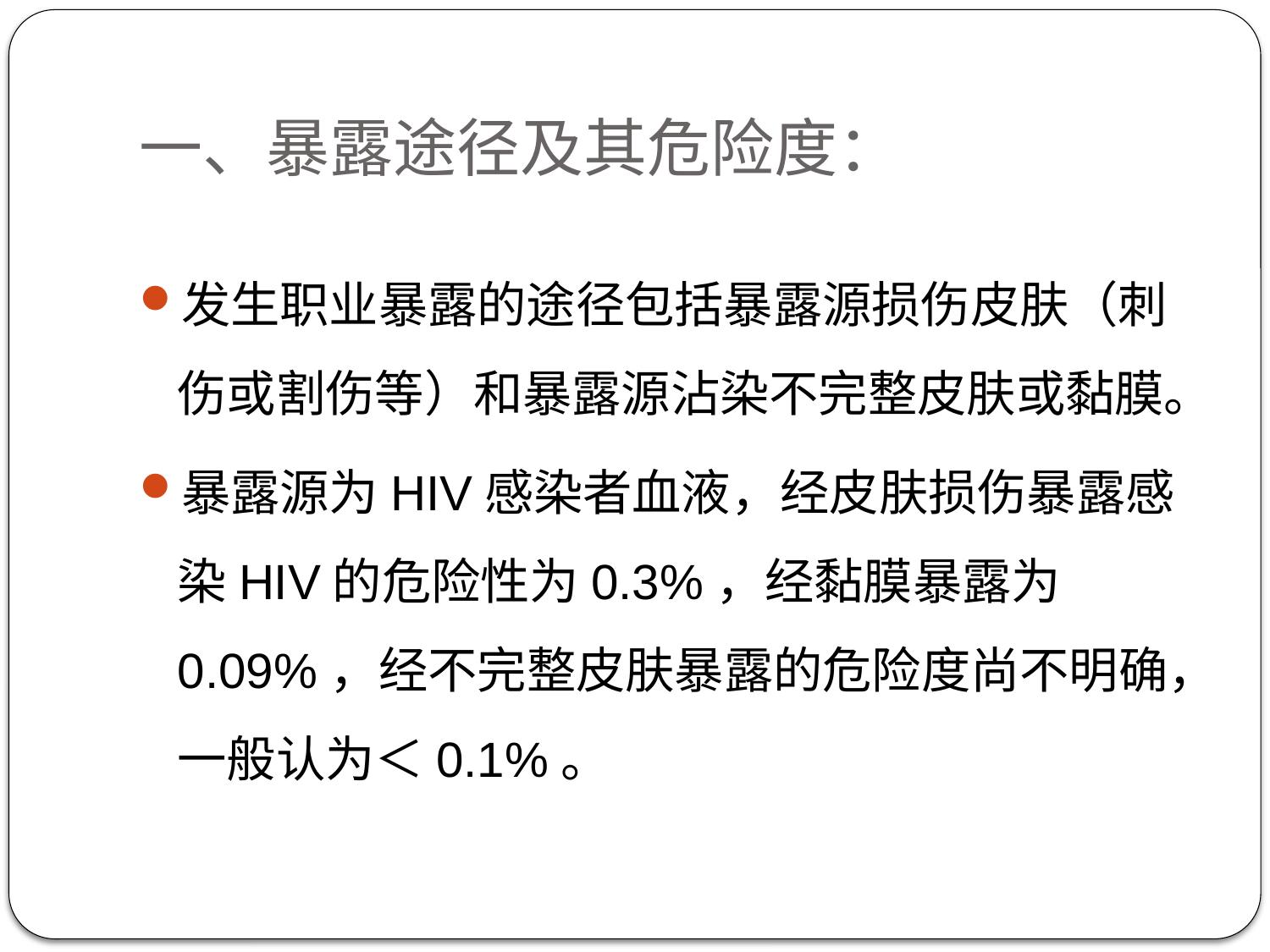

# 一、暴露途径及其危险度：
发生职业暴露的途径包括暴露源损伤皮肤（刺伤或割伤等）和暴露源沾染不完整皮肤或黏膜。
暴露源为HIV感染者血液，经皮肤损伤暴露感染HIV的危险性为0.3%，经黏膜暴露为0.09%，经不完整皮肤暴露的危险度尚不明确，一般认为＜0.1%。